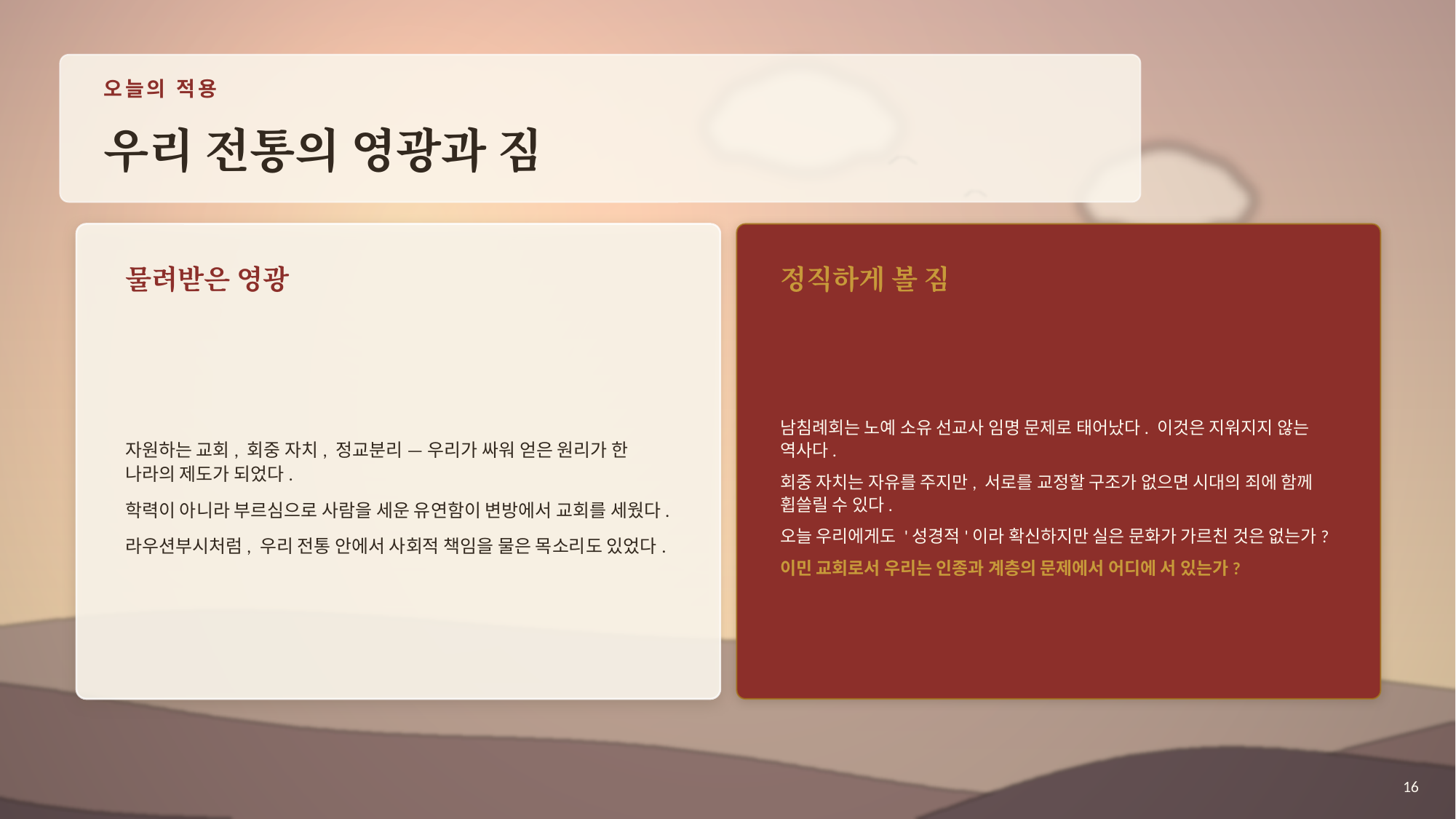

오늘의 적용
우리 전통의 영광과 짐

물려받은 영광
정직하게 볼 짐
자원하는 교회, 회중 자치, 정교분리 — 우리가 싸워 얻은 원리가 한 나라의 제도가 되었다.
학력이 아니라 부르심으로 사람을 세운 유연함이 변방에서 교회를 세웠다.
라우션부시처럼, 우리 전통 안에서 사회적 책임을 물은 목소리도 있었다.
남침례회는 노예 소유 선교사 임명 문제로 태어났다. 이것은 지워지지 않는 역사다.
회중 자치는 자유를 주지만, 서로를 교정할 구조가 없으면 시대의 죄에 함께 휩쓸릴 수 있다.
오늘 우리에게도 '성경적'이라 확신하지만 실은 문화가 가르친 것은 없는가?
이민 교회로서 우리는 인종과 계층의 문제에서 어디에 서 있는가?
16